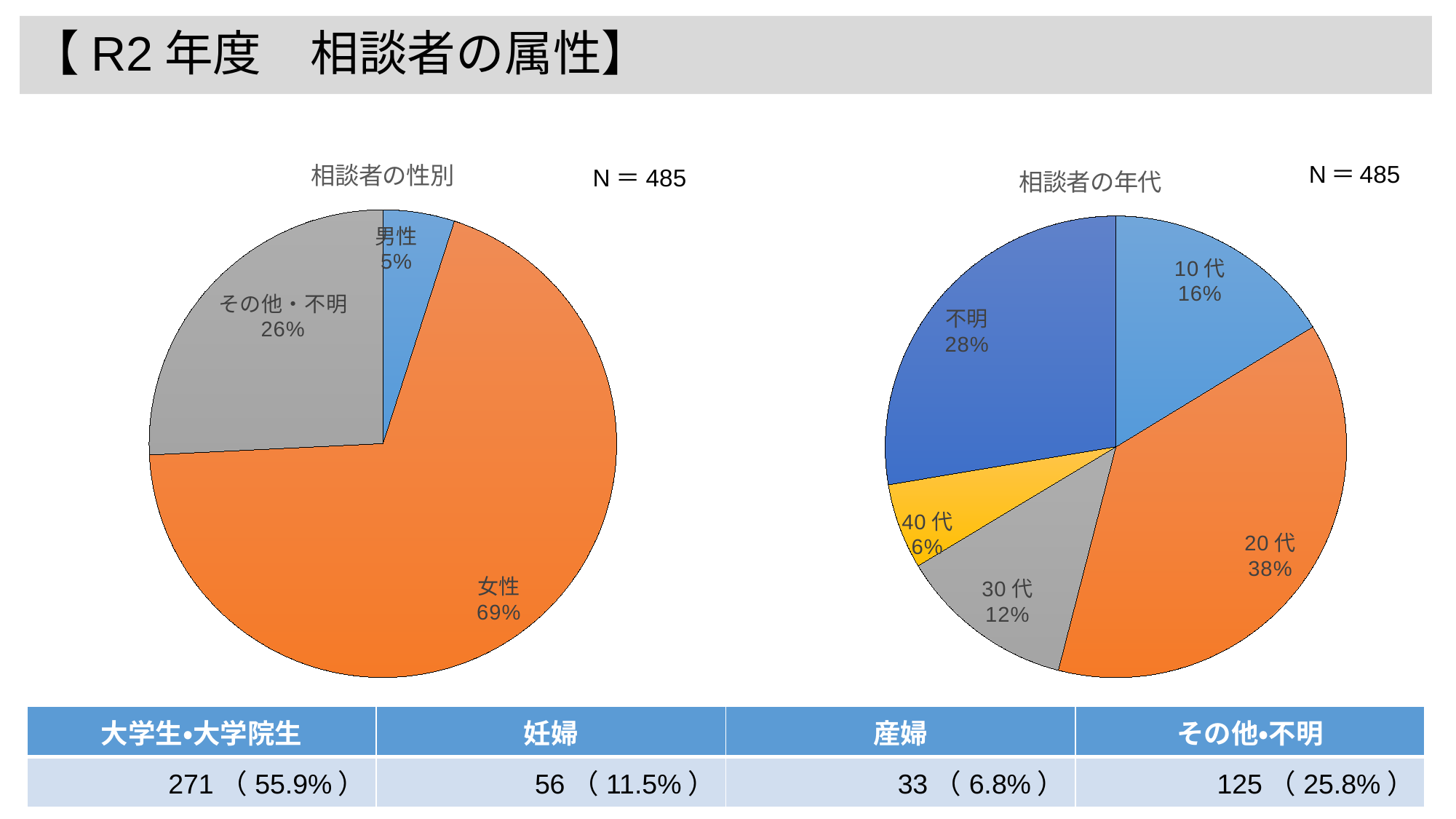

【R2年度　相談者の属性】

### Chart: 相談者の性別

| Category |  |
|---|---|
| 男性 | 24.0 |
| 女性 | 336.0 |
| その他・不明 | 125.0 |

### Chart: 相談者の年代

| Category |  |
|---|---|
| 10代 | 79.0 |
| 20代 | 183.0 |
| 30代 | 60.0 |
| 40代 | 29.0 |
| 不明 | 134.0 |
N＝485
| 大学生・大学院生 | 妊婦 | 産婦 | その他・不明 |
| --- | --- | --- | --- |
| 271（55.9%） | 56（11.5%） | 33（6.8%） | 125（25.8%） |